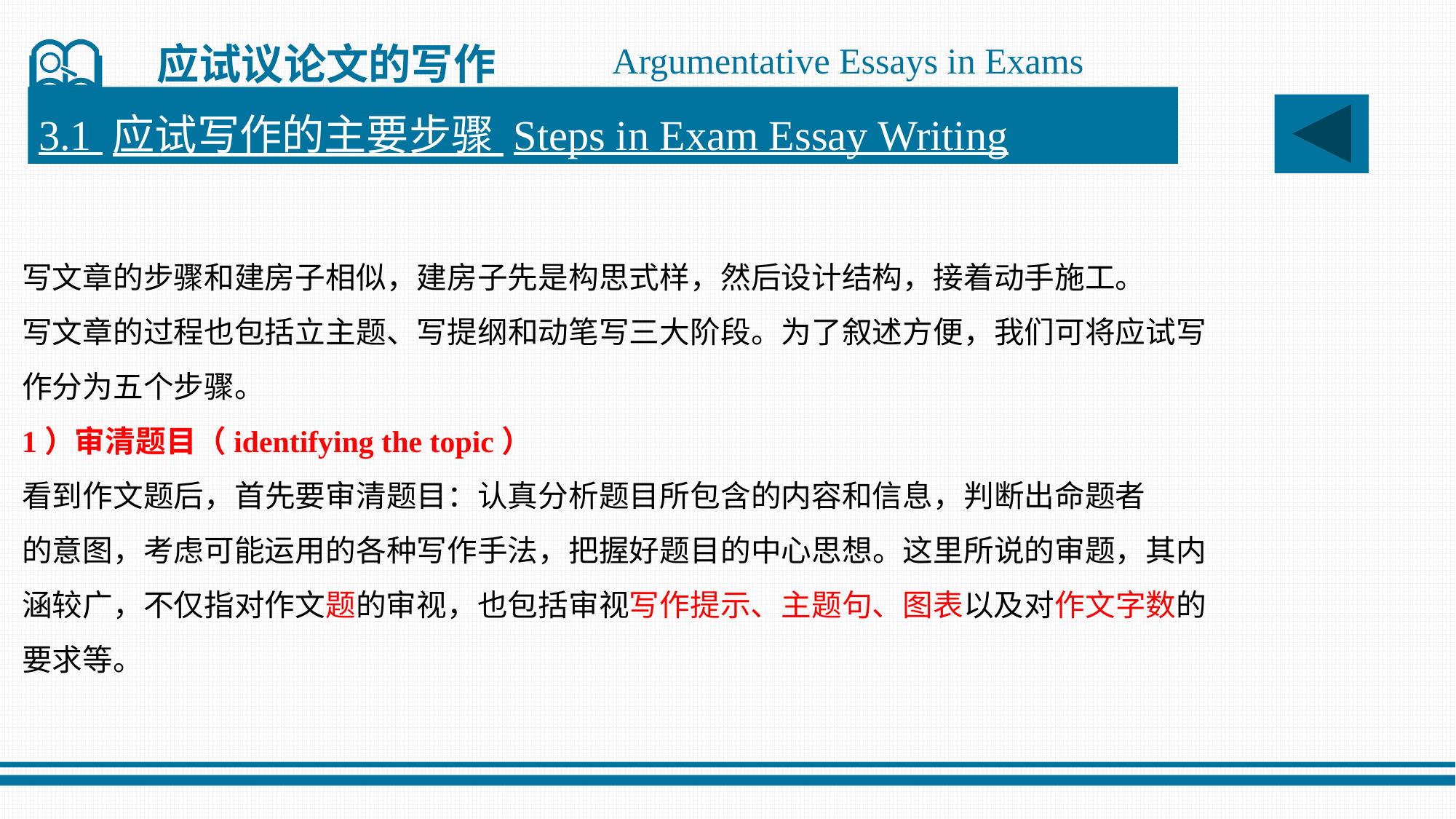

应试议论文的写作
Argumentative Essays in Exams
3.1 应试写作的主要步骤 Steps in Exam Essay Writing

写文章的步骤和建房子相似，建房子先是构思式样，然后设计结构，接着动手施工。
写文章的过程也包括立主题、写提纲和动笔写三大阶段。为了叙述方便，我们可将应试写
作分为五个步骤。
1）审清题目（identifying the topic）
看到作文题后，首先要审清题目：认真分析题目所包含的内容和信息，判断出命题者
的意图，考虑可能运用的各种写作手法，把握好题目的中心思想。这里所说的审题，其内
涵较广，不仅指对作文题的审视，也包括审视写作提示、主题句、图表以及对作文字数的
要求等。